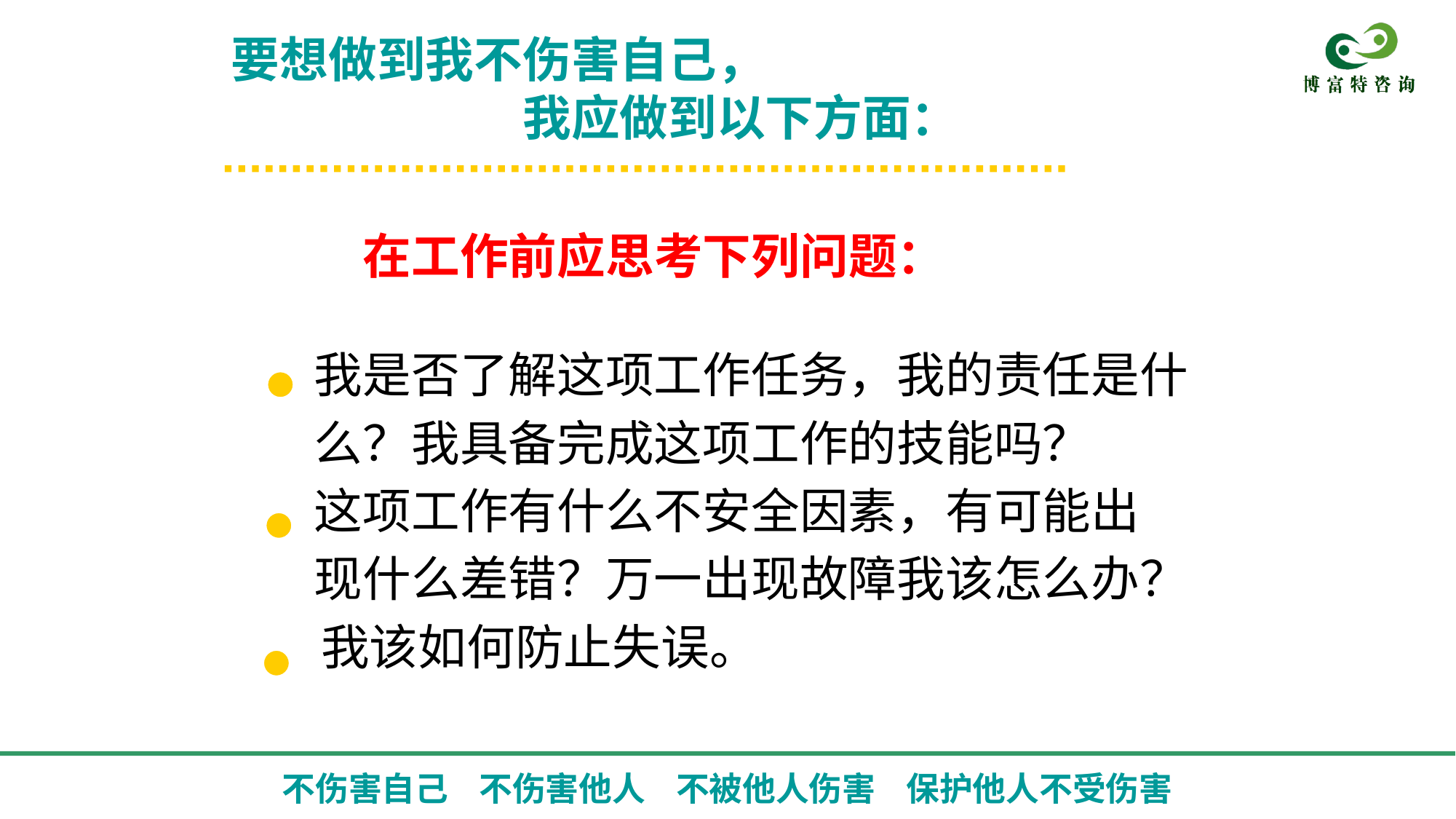

要想做到我不伤害自己，
　　　　　　我应做到以下方面：

　　在工作前应思考下列问题：

　我是否了解这项工作任务，我的责任是什
　么？我具备完成这项工作的技能吗？
　这项工作有什么不安全因素，有可能出
　现什么差错？万一出现故障我该怎么办？
    我该如何防止失误。

不伤害自己    不伤害他人    不被他人伤害    保护他人不受伤害